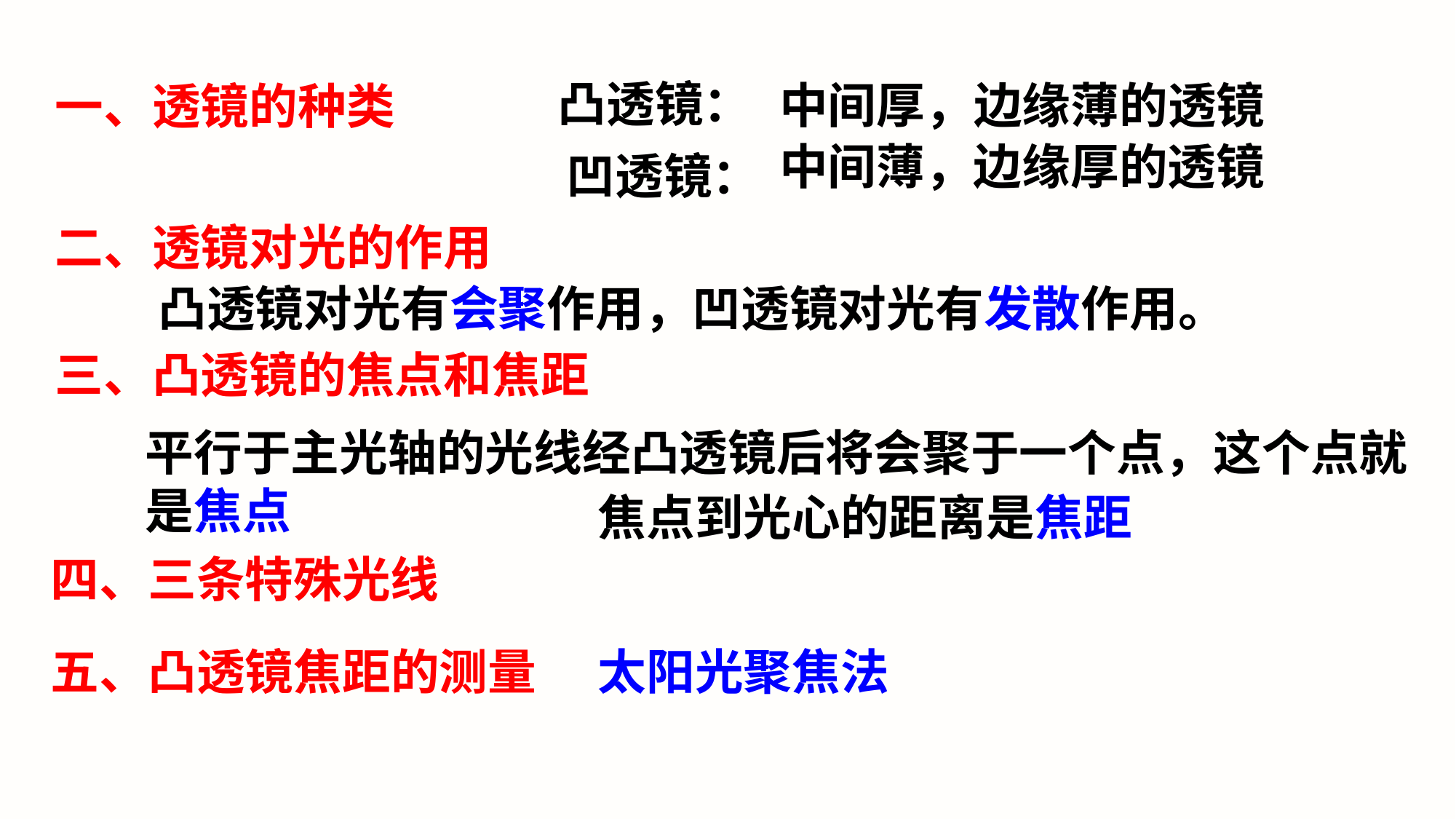

凸透镜：
中间厚，边缘薄的透镜
一、透镜的种类
中间薄，边缘厚的透镜
凹透镜：
二、透镜对光的作用
凸透镜对光有会聚作用，凹透镜对光有发散作用。
三、凸透镜的焦点和焦距
平行于主光轴的光线经凸透镜后将会聚于一个点，这个点就是焦点
焦点到光心的距离是焦距
四、三条特殊光线
太阳光聚焦法
五、凸透镜焦距的测量